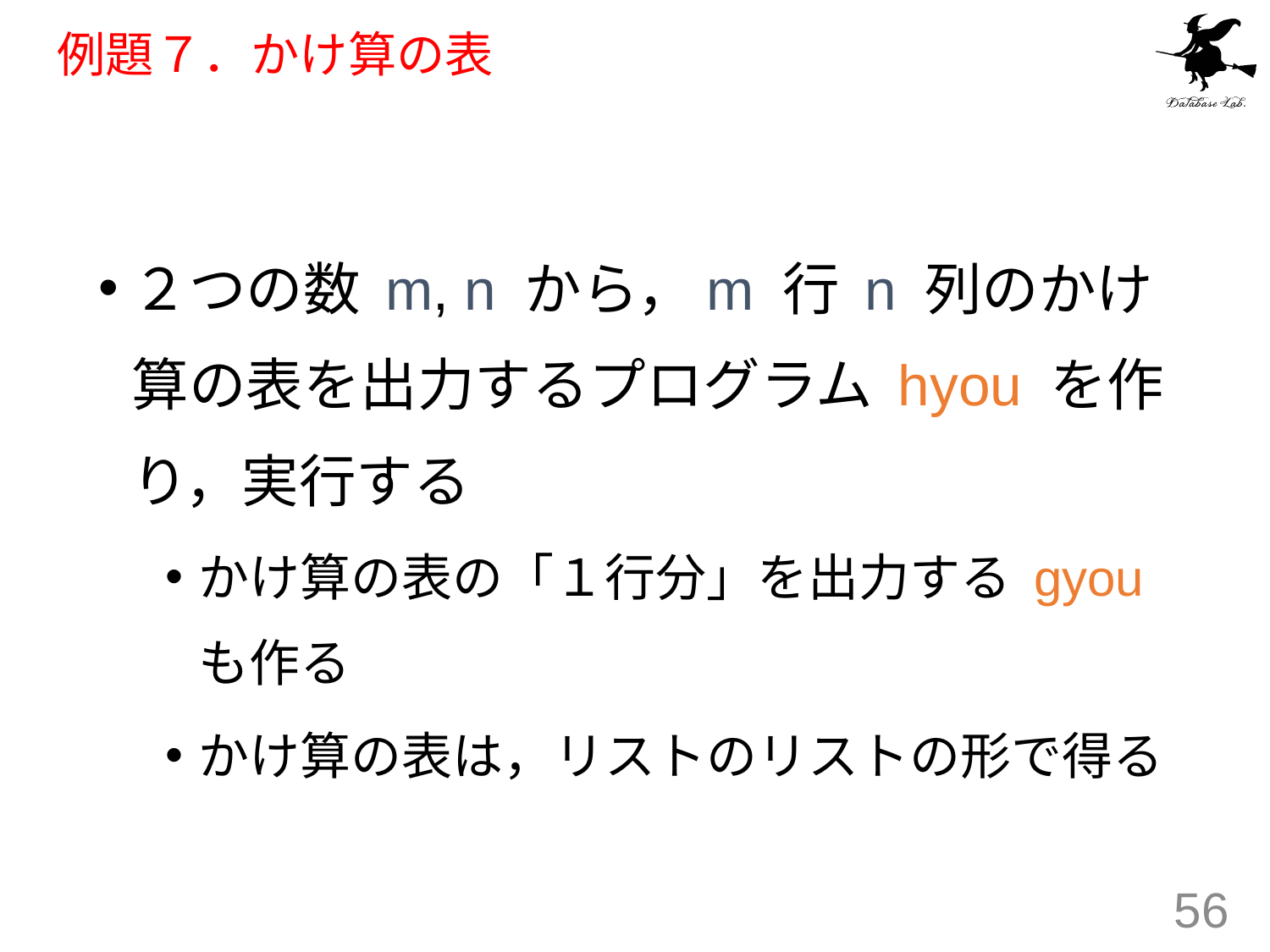

# 例題７．かけ算の表
２つの数 m, n から，m 行 n 列のかけ算の表を出力するプログラム hyou を作り，実行する
かけ算の表の「１行分」を出力する gyou も作る
かけ算の表は，リストのリストの形で得る
56